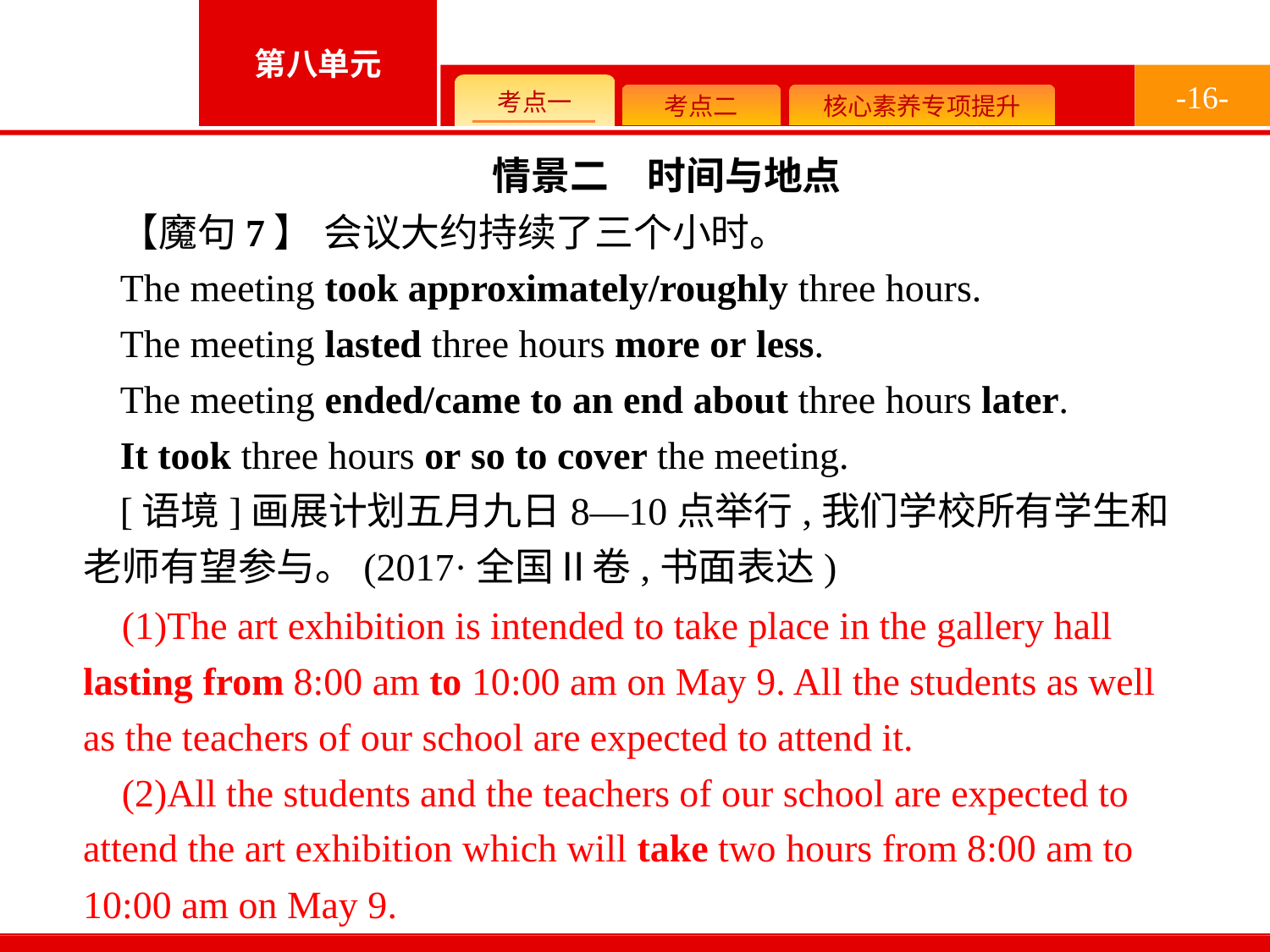

-16-
情景二　时间与地点
【魔句7】 会议大约持续了三个小时。
The meeting took approximately/roughly three hours.
The meeting lasted three hours more or less.
The meeting ended/came to an end about three hours later.
It took three hours or so to cover the meeting.
[语境]画展计划五月九日8—10点举行,我们学校所有学生和老师有望参与。(2017·全国Ⅱ卷,书面表达)
(1)The art exhibition is intended to take place in the gallery hall lasting from 8:00 am to 10:00 am on May 9. All the students as well as the teachers of our school are expected to attend it.
(2)All the students and the teachers of our school are expected to attend the art exhibition which will take two hours from 8:00 am to 10:00 am on May 9.